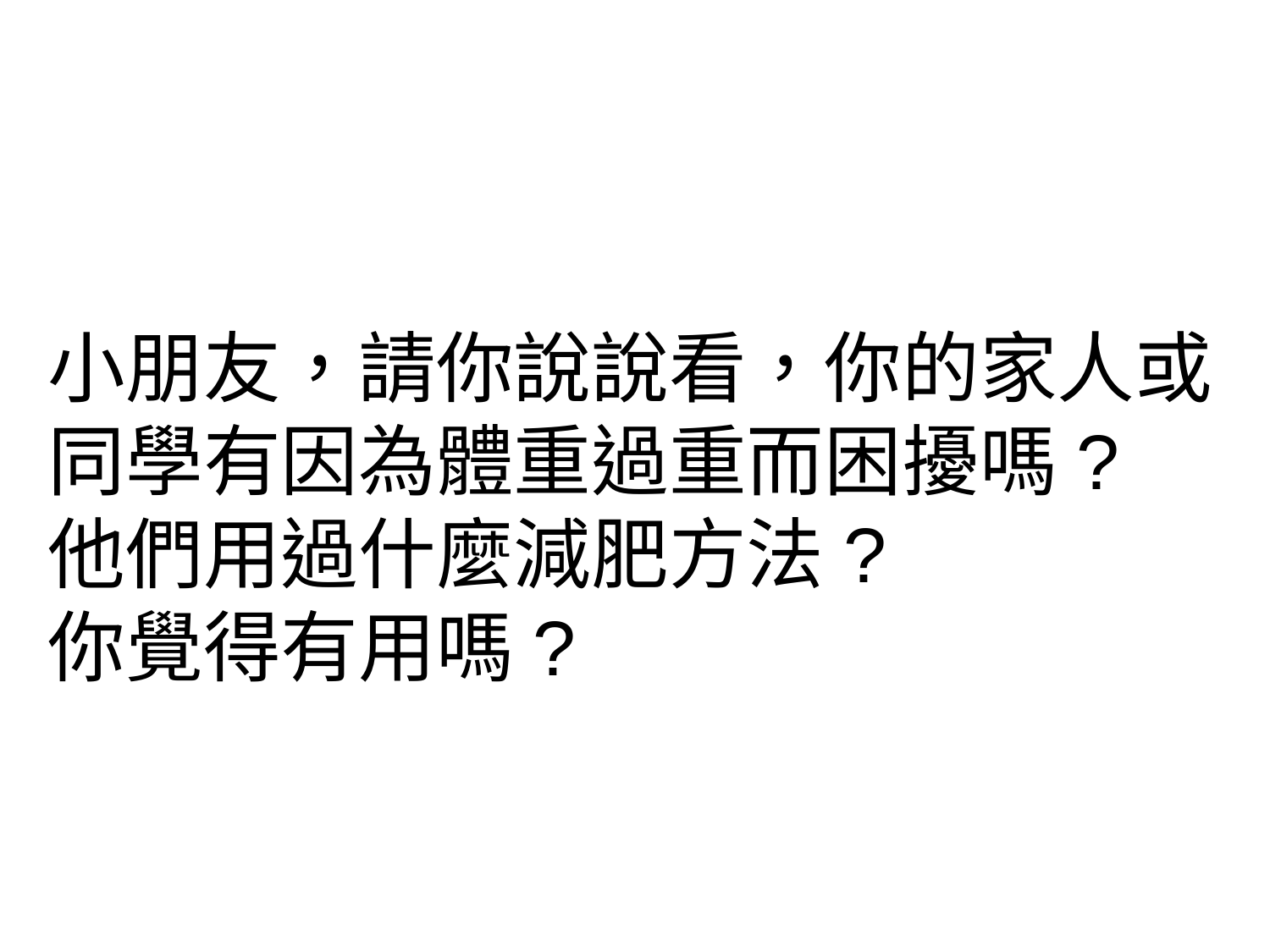

# 小朋友，請你說說看，你的家人或同學有因為體重過重而困擾嗎? 他們用過什麼減肥方法? 你覺得有用嗎?